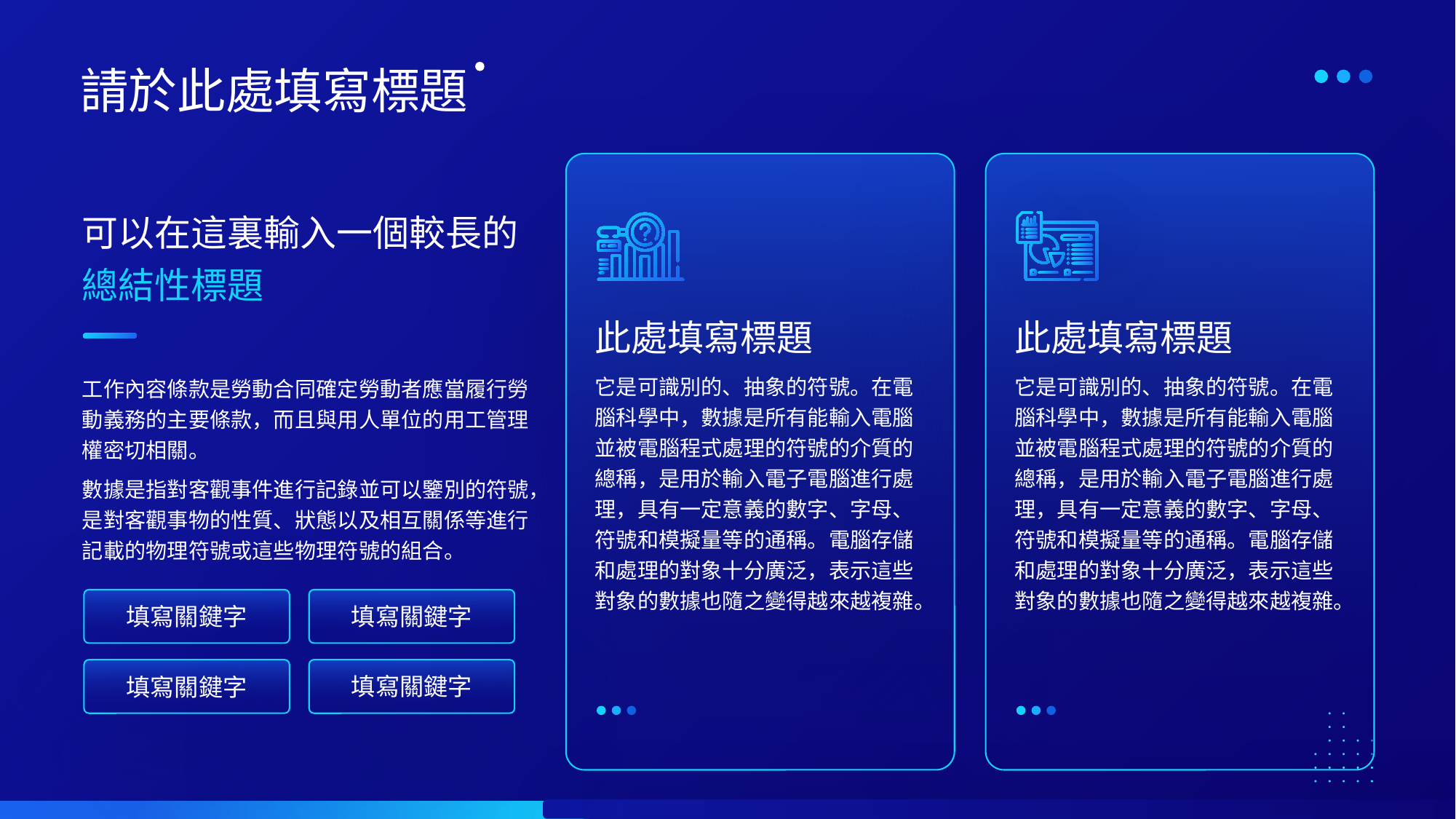

請於此處填寫標題

可以在這裏輸入一個較長的總結性標題

此處填寫標題
此處填寫標題

它是可識別的、抽象的符號。在電腦科學中，數據是所有能輸入電腦並被電腦程式處理的符號的介質的總稱，是用於輸入電子電腦進行處理，具有一定意義的數字、字母、符號和模擬量等的通稱。電腦存儲和處理的對象十分廣泛，表示這些對象的數據也隨之變得越來越複雜。
它是可識別的、抽象的符號。在電腦科學中，數據是所有能輸入電腦並被電腦程式處理的符號的介質的總稱，是用於輸入電子電腦進行處理，具有一定意義的數字、字母、符號和模擬量等的通稱。電腦存儲和處理的對象十分廣泛，表示這些對象的數據也隨之變得越來越複雜。
工作內容條款是勞動合同確定勞動者應當履行勞動義務的主要條款，而且與用人單位的用工管理權密切相關。
數據是指對客觀事件進行記錄並可以鑒別的符號，是對客觀事物的性質、狀態以及相互關係等進行記載的物理符號或這些物理符號的組合。

填寫關鍵字
填寫關鍵字

填寫關鍵字
填寫關鍵字